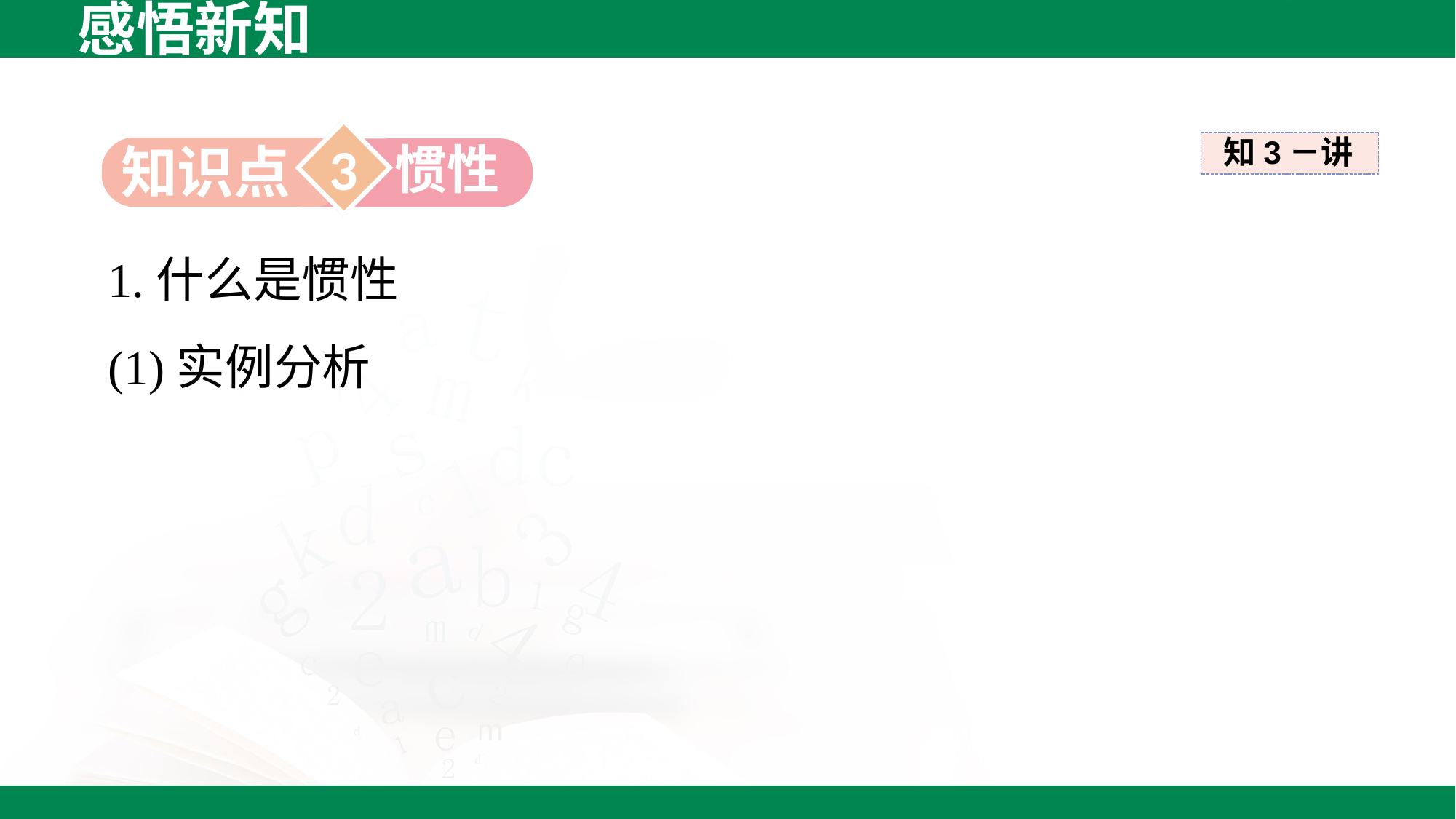

感悟新知
3
知3－讲
惯性
知识点

1.什么是惯性
(1)实例分析